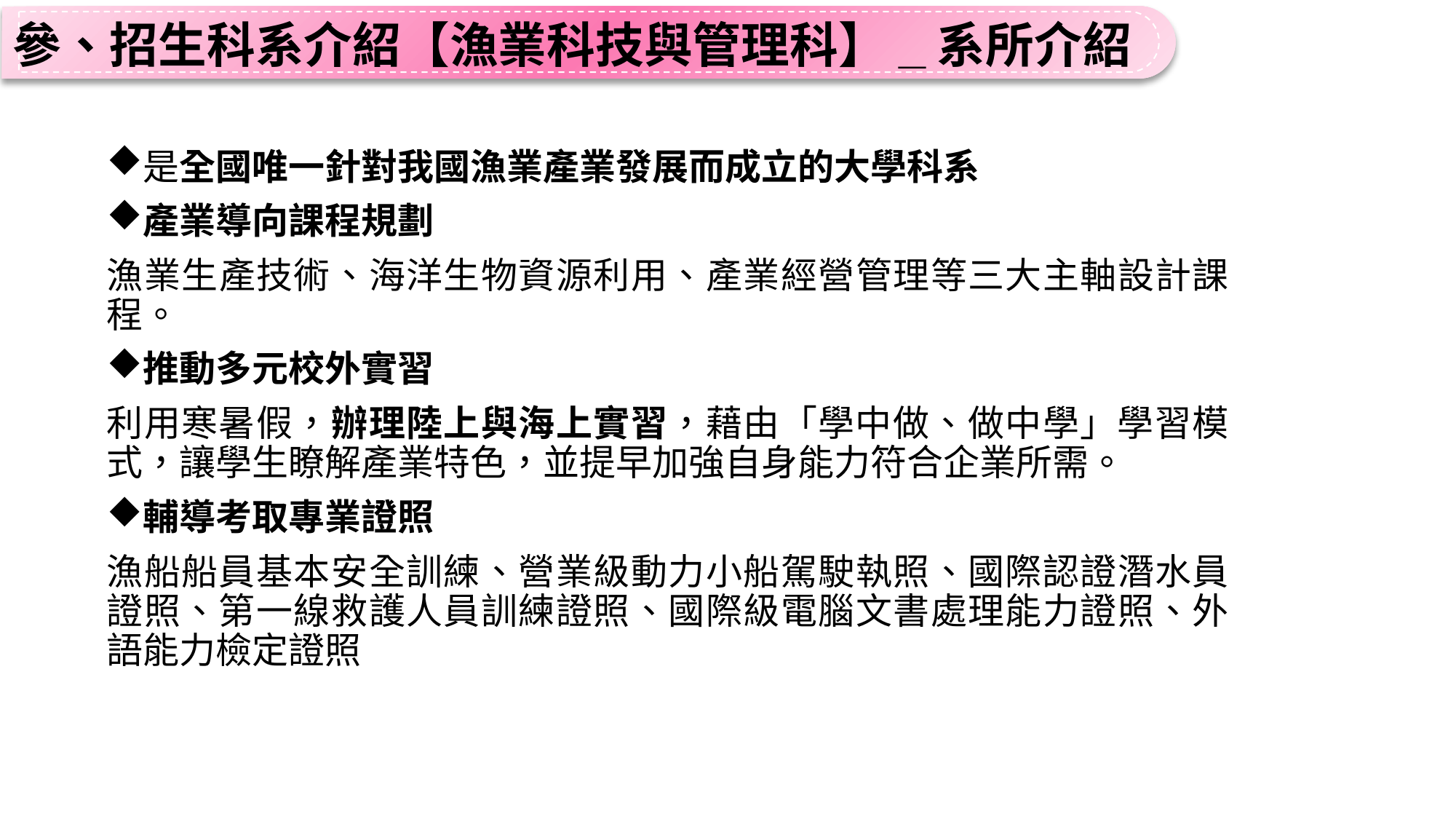

參、招生科系介紹【漁業科技與管理科】_系所介紹

是全國唯一針對我國漁業產業發展而成立的大學科系
產業導向課程規劃
漁業生產技術、海洋生物資源利用、產業經營管理等三大主軸設計課程。
推動多元校外實習
利用寒暑假，辦理陸上與海上實習，藉由「學中做、做中學」學習模式，讓學生瞭解產業特色，並提早加強自身能力符合企業所需。
輔導考取專業證照
漁船船員基本安全訓練、營業級動力小船駕駛執照、國際認證潛水員證照、第一線救護人員訓練證照、國際級電腦文書處理能力證照、外語能力檢定證照